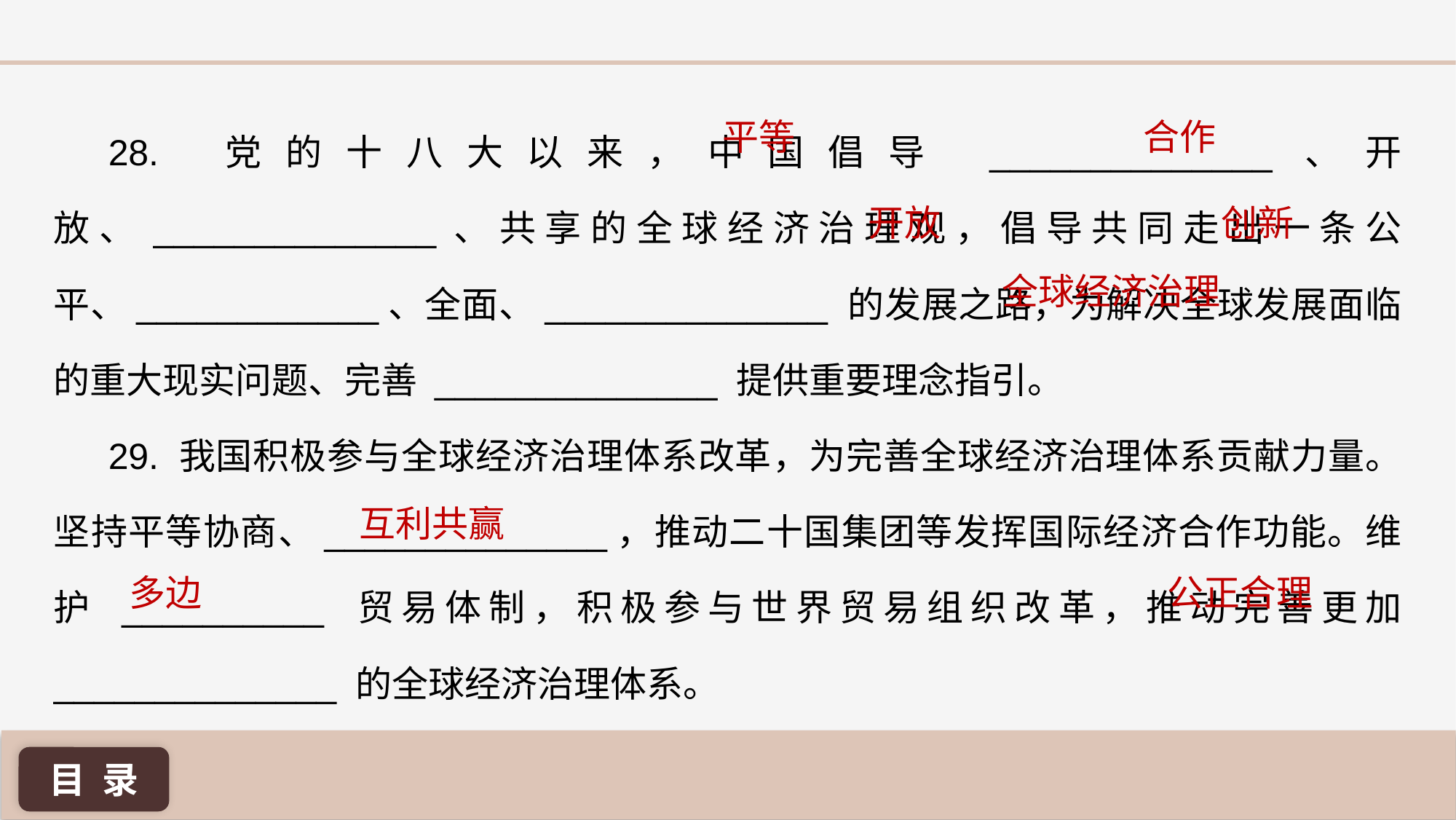

28. 党的十八大以来，中国倡导 ______________、开放、______________、共享的全球经济治理观，倡导共同走出一条公平、____________、全面、______________ 的发展之路，为解决全球发展面临的重大现实问题、完善 ______________ 提供重要理念指引。
29. 我国积极参与全球经济治理体系改革，为完善全球经济治理体系贡献力量。坚持平等协商、______________，推动二十国集团等发挥国际经济合作功能。维护 __________ 贸易体制，积极参与世界贸易组织改革，推动完善更加 ______________ 的全球经济治理体系。
平等
合作
开放
创新
全球经济治理
互利共赢
多边
公正合理